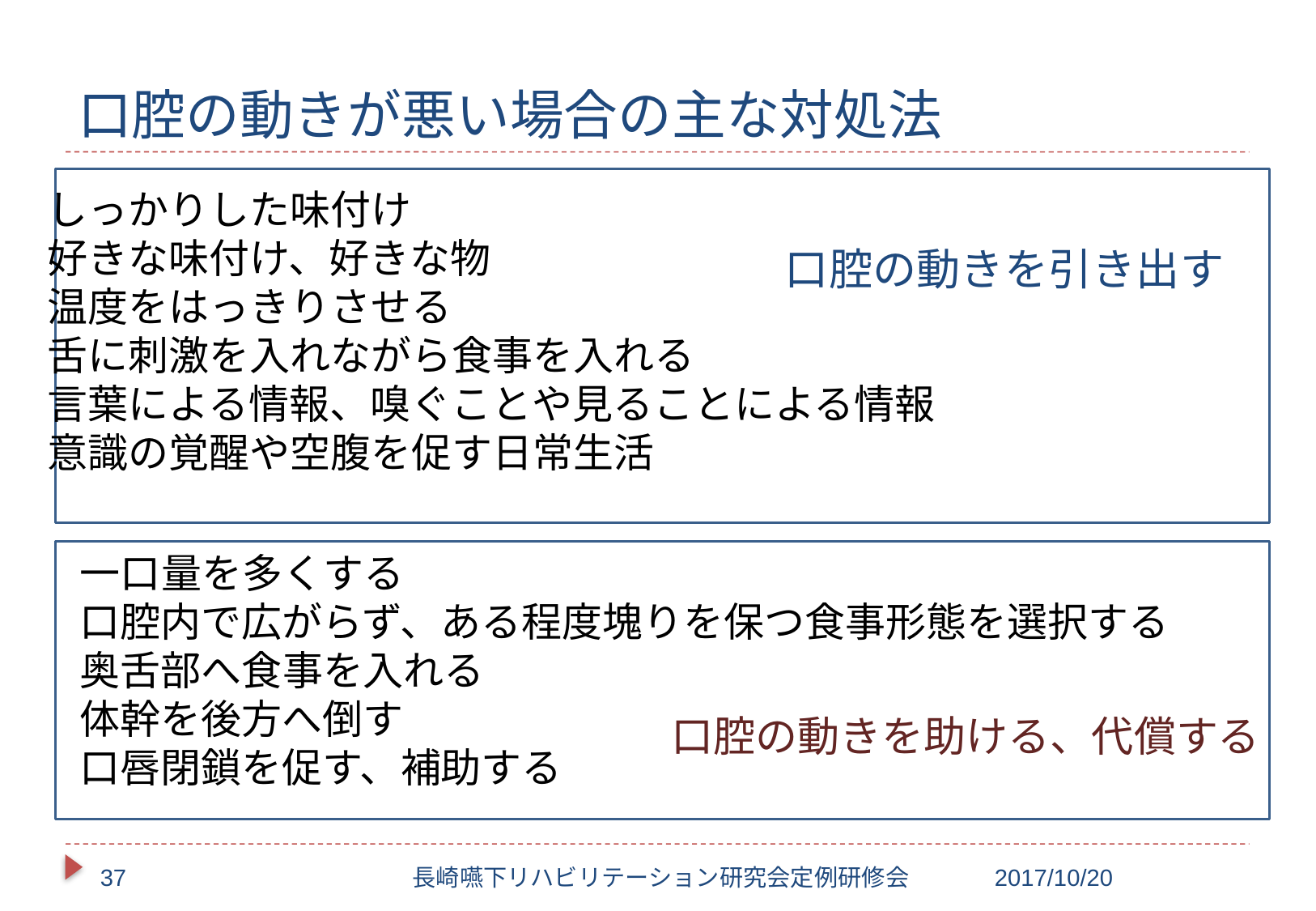

# 口腔の動きが悪い場合の主な対処法

しっかりした味付け
好きな味付け、好きな物
温度をはっきりさせる
舌に刺激を入れながら食事を入れる
言葉による情報、嗅ぐことや見ることによる情報
意識の覚醒や空腹を促す日常生活
口腔の動きを引き出す

一口量を多くする
口腔内で広がらず、ある程度塊りを保つ食事形態を選択する
奥舌部へ食事を入れる
体幹を後方へ倒す
口唇閉鎖を促す、補助する
口腔の動きを助ける、代償する
37
長崎嚥下リハビリテーション研究会定例研修会
2017/10/20